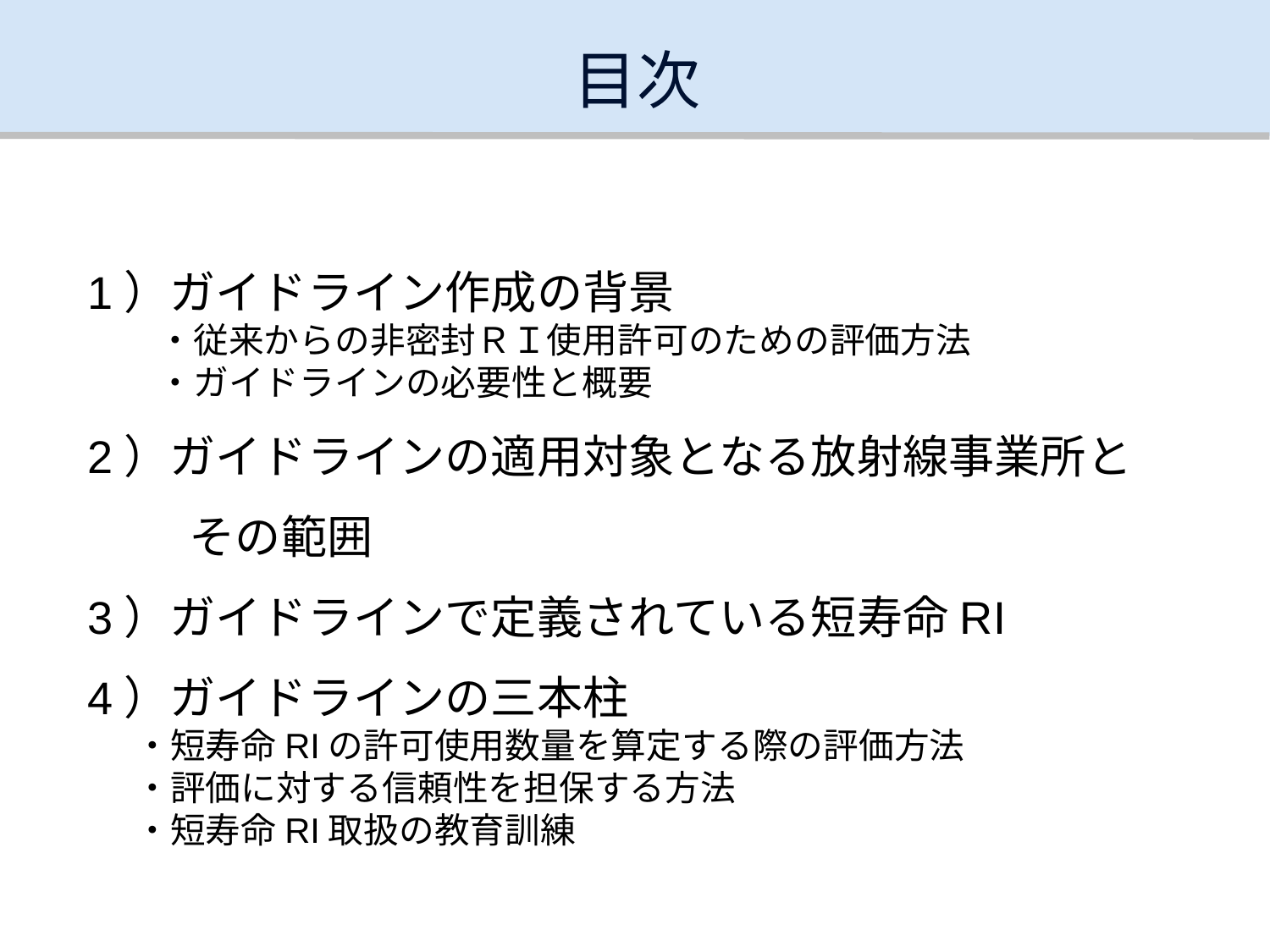

目次
1）ガイドライン作成の背景
　　・従来からの非密封ＲＩ使用許可のための評価方法
　　・ガイドラインの必要性と概要
2）ガイドラインの適用対象となる放射線事業所と
　　 その範囲
3）ガイドラインで定義されている短寿命RI
4）ガイドラインの三本柱
     ・短寿命RIの許可使用数量を算定する際の評価方法
     ・評価に対する信頼性を担保する方法
     ・短寿命RI取扱の教育訓練